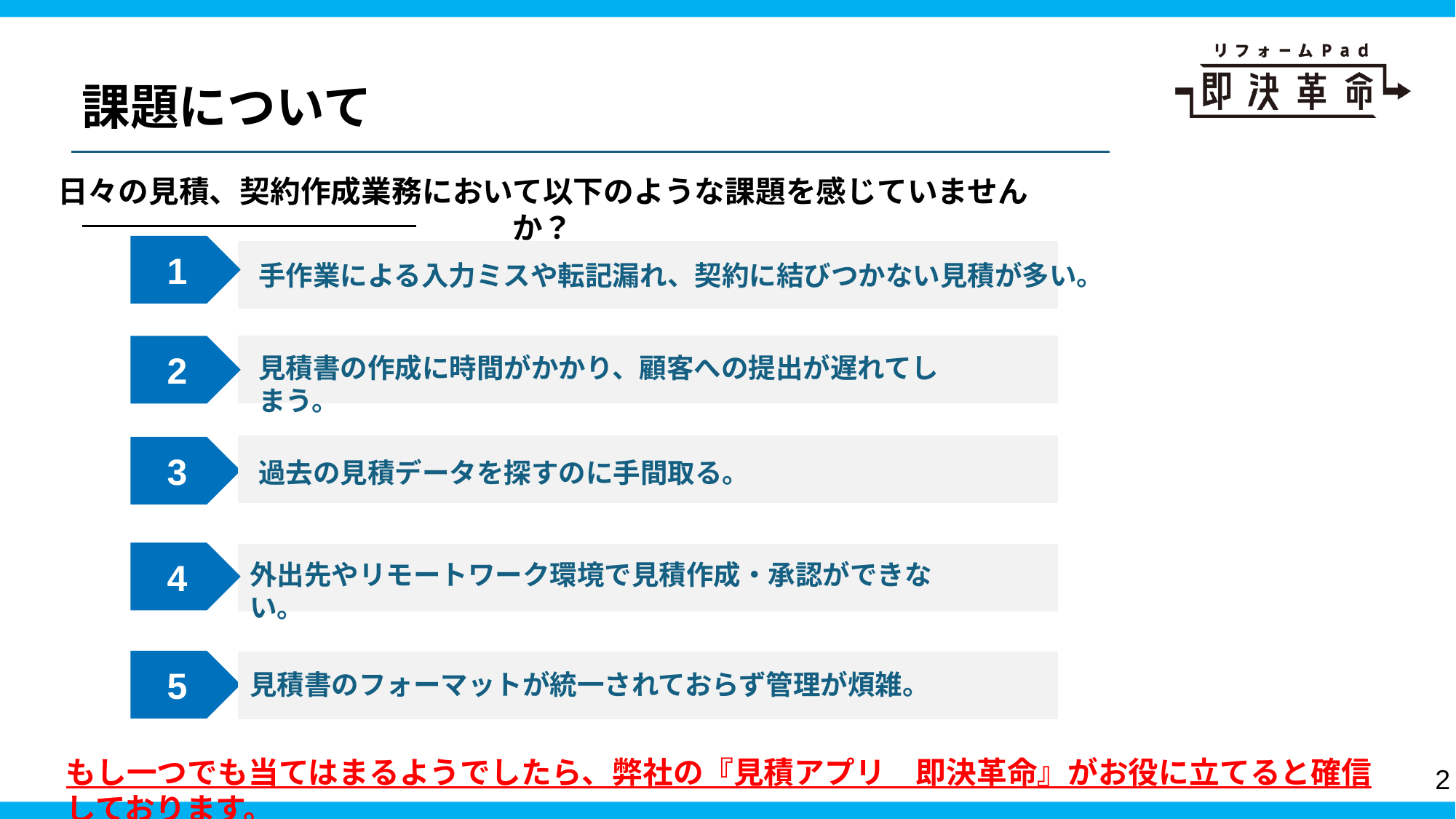

課題について

日々の見積、契約作成業務において以下のような課題を感じていませんか？
1

手作業による入力ミスや転記漏れ、契約に結びつかない見積が多い。

2
見積書の作成に時間がかかり、顧客への提出が遅れてしまう。

3
過去の見積データを探すのに手間取る。
4

外出先やリモートワーク環境で見積作成・承認ができない。
5

見積書のフォーマットが統一されておらず管理が煩雑。
もし一つでも当てはまるようでしたら、弊社の『見積アプリ　即決革命』がお役に立てると確信しております。
2